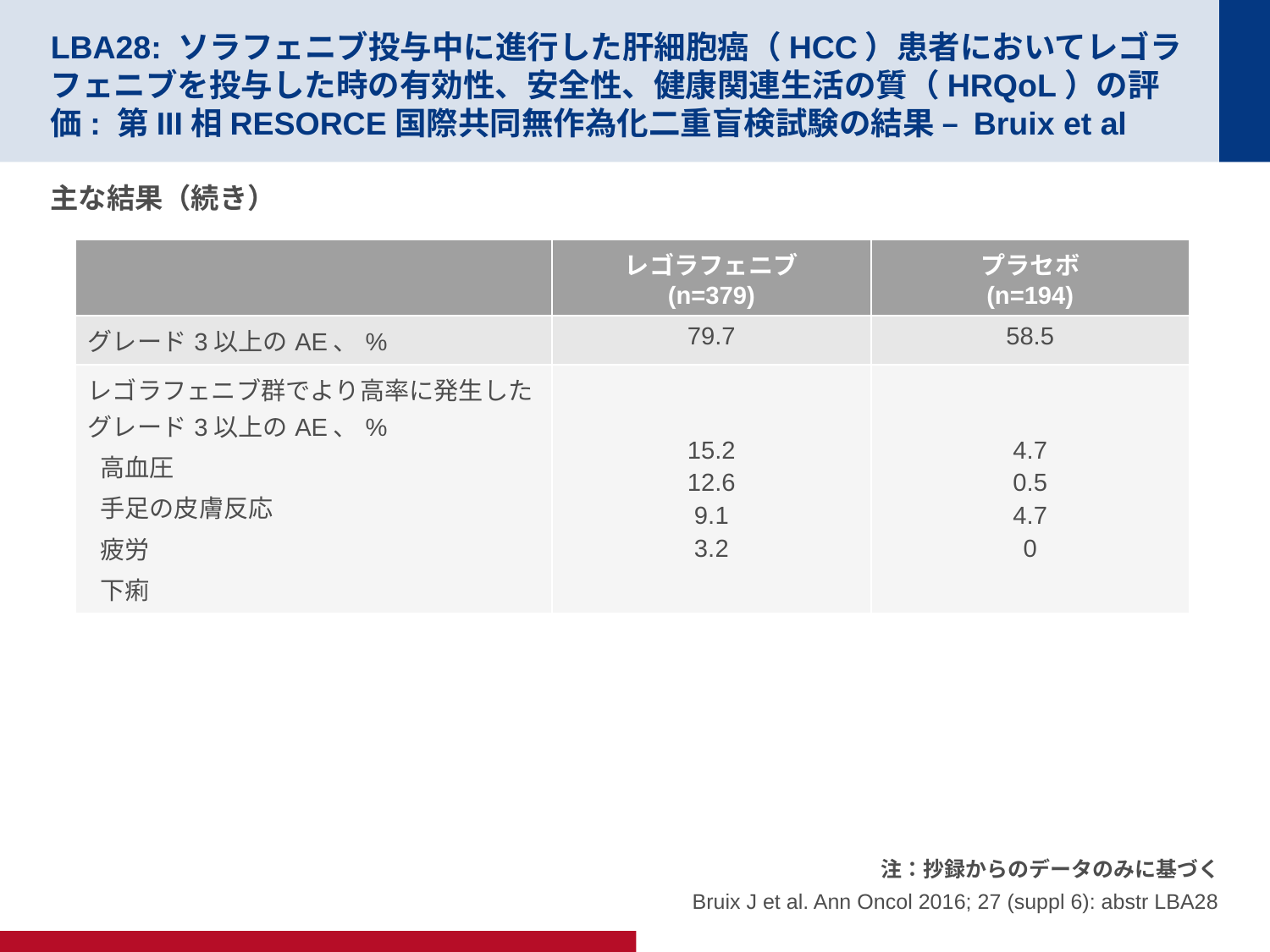

# LBA28: ソラフェニブ投与中に進行した肝細胞癌（HCC）患者においてレゴラフェニブを投与した時の有効性、安全性、健康関連生活の質（HRQoL）の評価: 第III相RESORCE国際共同無作為化二重盲検試験の結果 – Bruix et al
主な結果（続き）
|  | レゴラフェニブ (n=379) | プラセボ (n=194) |
| --- | --- | --- |
| グレード3以上のAE、% | 79.7 | 58.5 |
| レゴラフェニブ群でより高率に発生したグレード3以上のAE、% 高血圧 手足の皮膚反応 疲労 下痢 | 15.2 12.6 9.1 3.2 | 4.7 0.5 4.7 0 |
注：抄録からのデータのみに基づく
Bruix J et al. Ann Oncol 2016; 27 (suppl 6): abstr LBA28